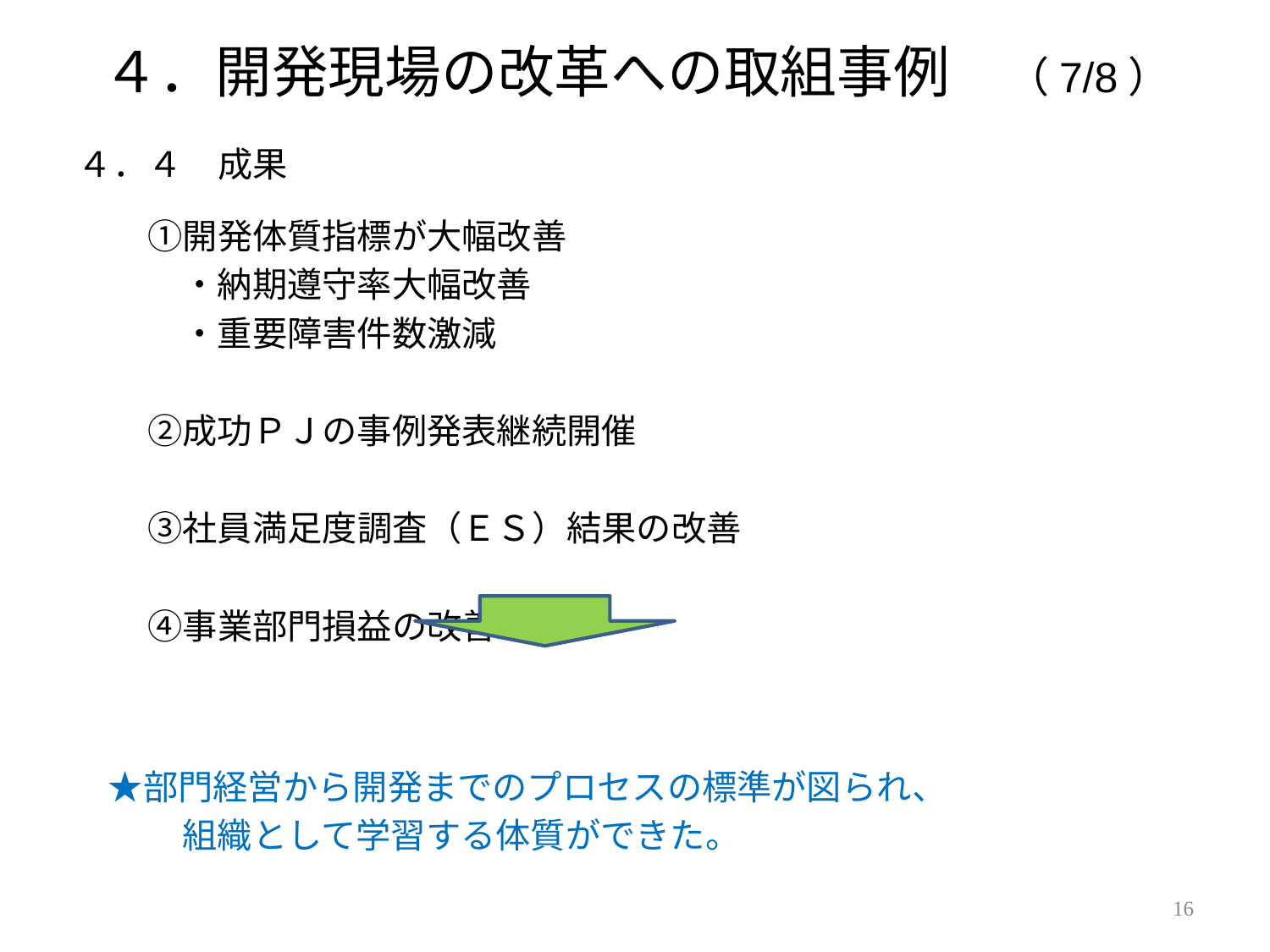

# ４．開発現場の改革への取組事例　（7/8）
４．４　成果

　　①開発体質指標が大幅改善
　　　・納期遵守率大幅改善
　　　・重要障害件数激減

　　②成功ＰＪの事例発表継続開催

　　③社員満足度調査（ＥＳ）結果の改善

　　④事業部門損益の改善

　　★部門経営から開発までのプロセスの標準が図られ、
　　　組織として学習する体質ができた。

16